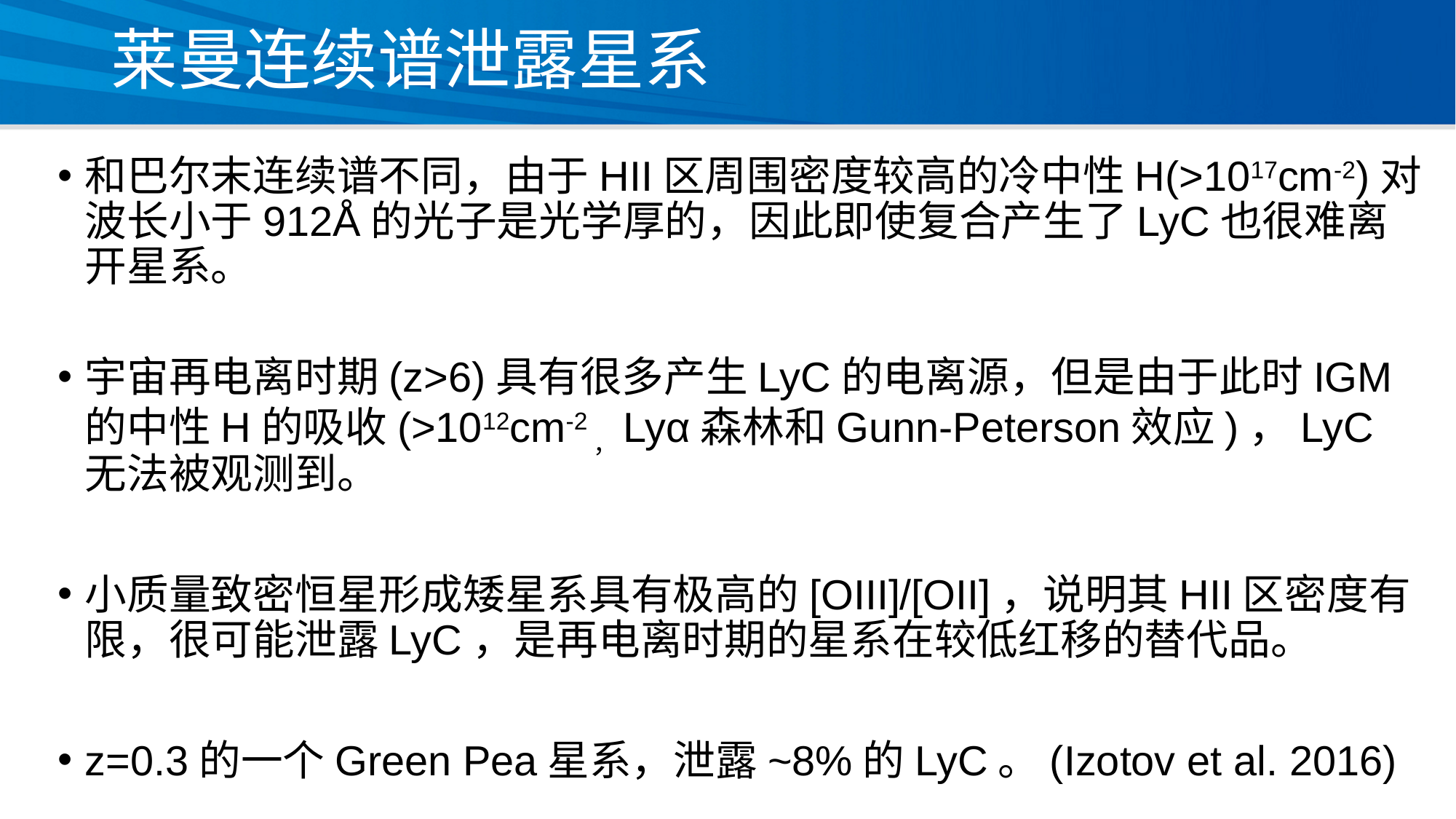

# 莱曼连续谱泄露星系
和巴尔末连续谱不同，由于HII区周围密度较高的冷中性H(>1017cm-2)对波长小于912Å的光子是光学厚的，因此即使复合产生了LyC也很难离开星系。
宇宙再电离时期(z>6)具有很多产生LyC的电离源，但是由于此时IGM的中性H的吸收(>1012cm-2，Lyα森林和Gunn-Peterson效应)，LyC无法被观测到。

小质量致密恒星形成矮星系具有极高的[OIII]/[OII]，说明其HII区密度有限，很可能泄露LyC，是再电离时期的星系在较低红移的替代品。

z=0.3的一个Green Pea星系，泄露~8%的LyC。(Izotov et al. 2016)